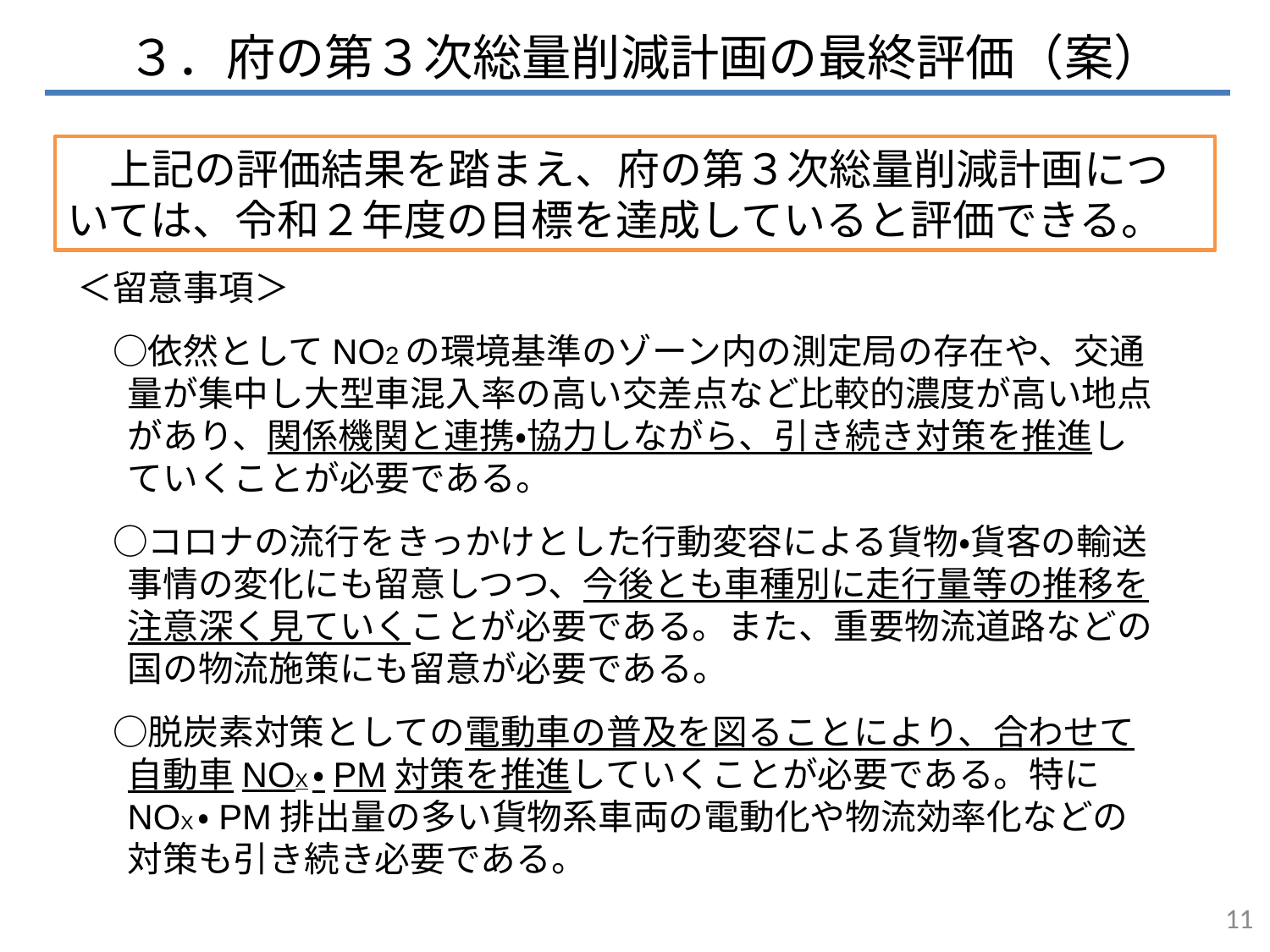

３．府の第３次総量削減計画の最終評価（案）
　上記の評価結果を踏まえ、府の第３次総量削減計画については、令和２年度の目標を達成していると評価できる。

＜留意事項＞
　○依然としてNO2の環境基準のゾーン内の測定局の存在や、交通量が集中し大型車混入率の高い交差点など比較的濃度が高い地点があり、関係機関と連携・協力しながら、引き続き対策を推進していくことが必要である。
　○コロナの流行をきっかけとした行動変容による貨物・貨客の輸送事情の変化にも留意しつつ、今後とも車種別に走行量等の推移を注意深く見ていくことが必要である。また、重要物流道路などの国の物流施策にも留意が必要である。
　○脱炭素対策としての電動車の普及を図ることにより、合わせて自動車NOX・PM対策を推進していくことが必要である。特にNOX・PM排出量の多い貨物系車両の電動化や物流効率化などの対策も引き続き必要である。
11